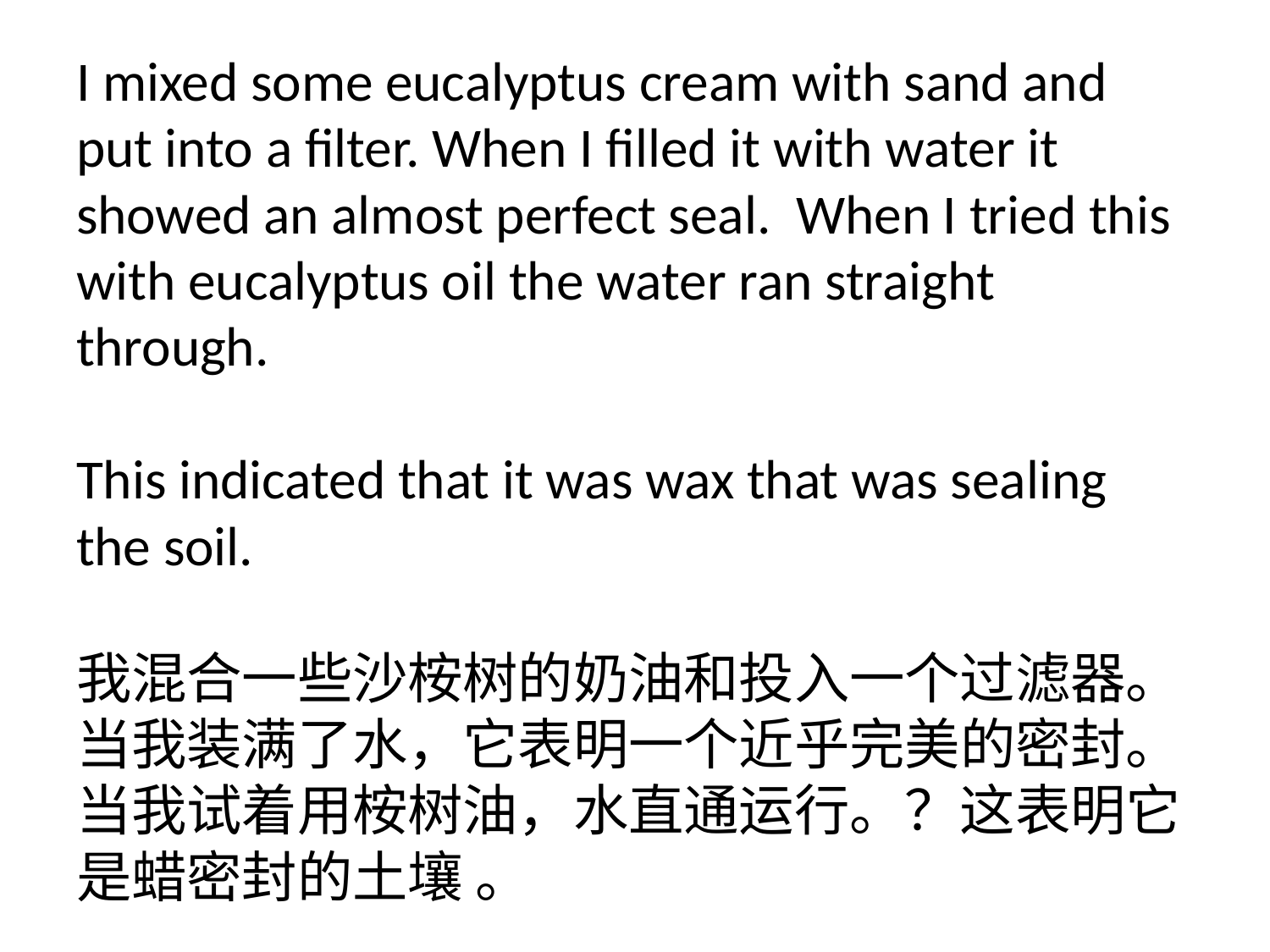

# I mixed some eucalyptus cream with sand and put into a filter. When I filled it with water it showed an almost perfect seal.  When I tried this with eucalyptus oil the water ran straight through. This indicated that it was wax that was sealing the soil. 我混合一些沙桉树的奶油和投入一个过滤器。当我装满了水，它表明一个近乎完美的密封。当我试着用桉树油，水直通运行。？这表明它是蜡密封的土壤 。